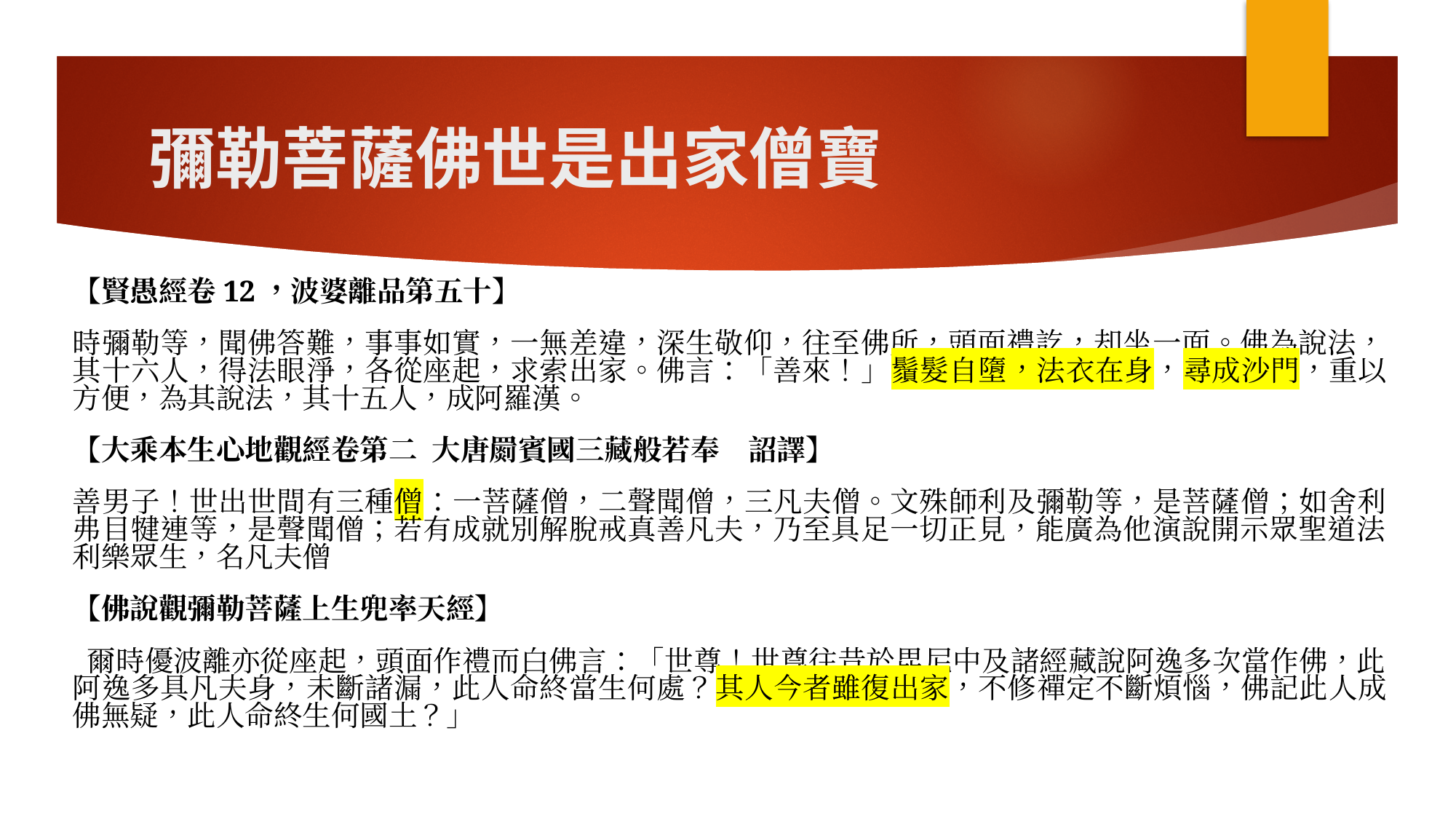

# 彌勒菩薩佛世是出家僧寶
【賢愚經卷12，波婆離品第五十】
時彌勒等，聞佛答難，事事如實，一無差違，深生敬仰，往至佛所，頭面禮訖，却坐一面。佛為說法，其十六人，得法眼淨，各從座起，求索出家。佛言：「善來！」鬚髮自墮，法衣在身，尋成沙門，重以方便，為其說法，其十五人，成阿羅漢。
【大乘本生心地觀經卷第二  大唐罽賓國三藏般若奉　詔譯】
善男子！世出世間有三種僧：一菩薩僧，二聲聞僧，三凡夫僧。文殊師利及彌勒等，是菩薩僧；如舍利弗目犍連等，是聲聞僧；若有成就別解脫戒真善凡夫，乃至具足一切正見，能廣為他演說開示眾聖道法利樂眾生，名凡夫僧
【佛說觀彌勒菩薩上生兜率天經】
 爾時優波離亦從座起，頭面作禮而白佛言：「世尊！世尊往昔於毘尼中及諸經藏說阿逸多次當作佛，此阿逸多具凡夫身，未斷諸漏，此人命終當生何處？其人今者雖復出家，不修禪定不斷煩惱，佛記此人成佛無疑，此人命終生何國土？」